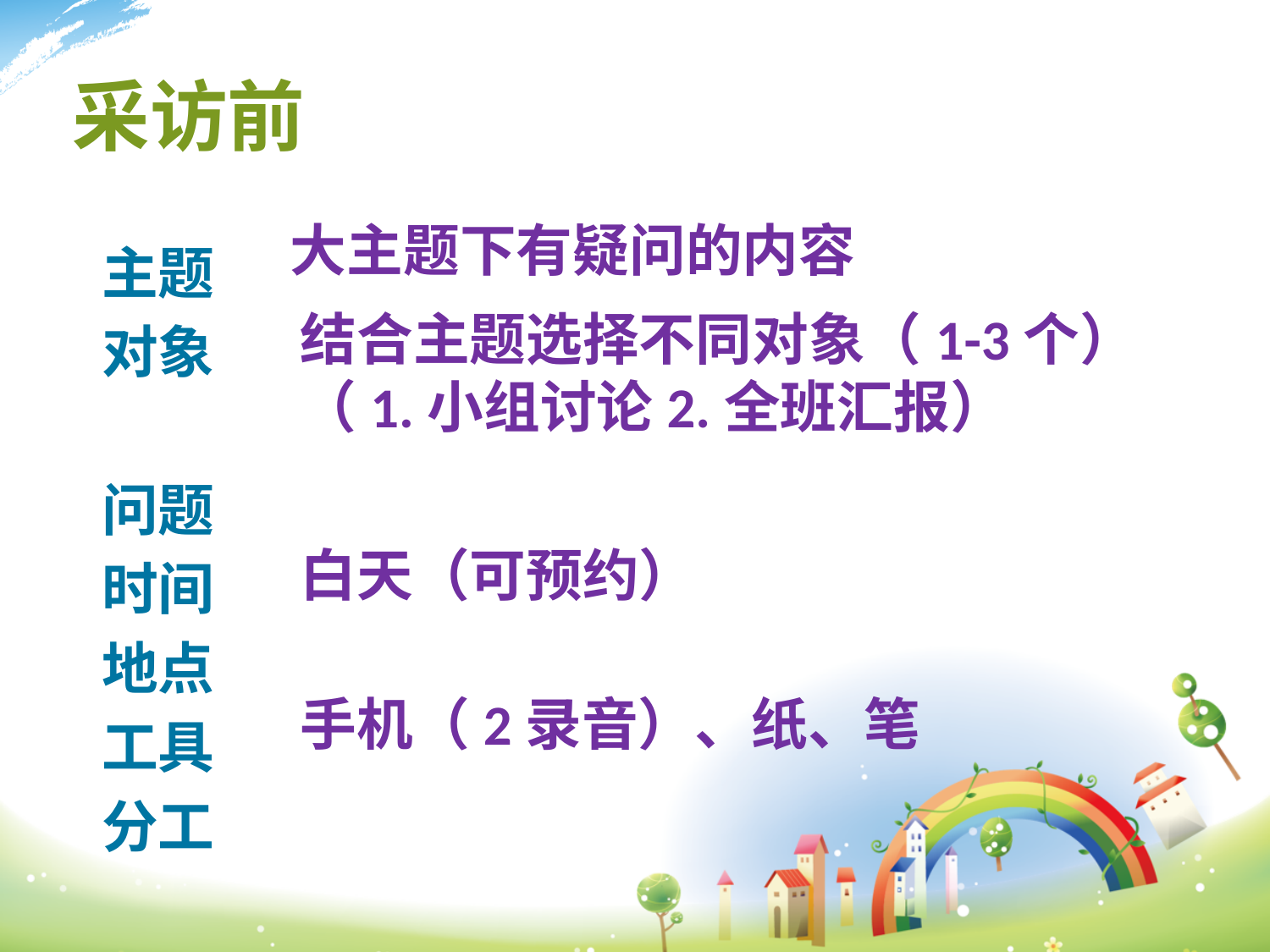

采访前

主题
对象

问题
时间
地点
工具
分工

大主题下有疑问的内容
结合主题选择不同对象（1-3个）
（1.小组讨论2.全班汇报）
白天（可预约）
手机（2录音）、纸、笔